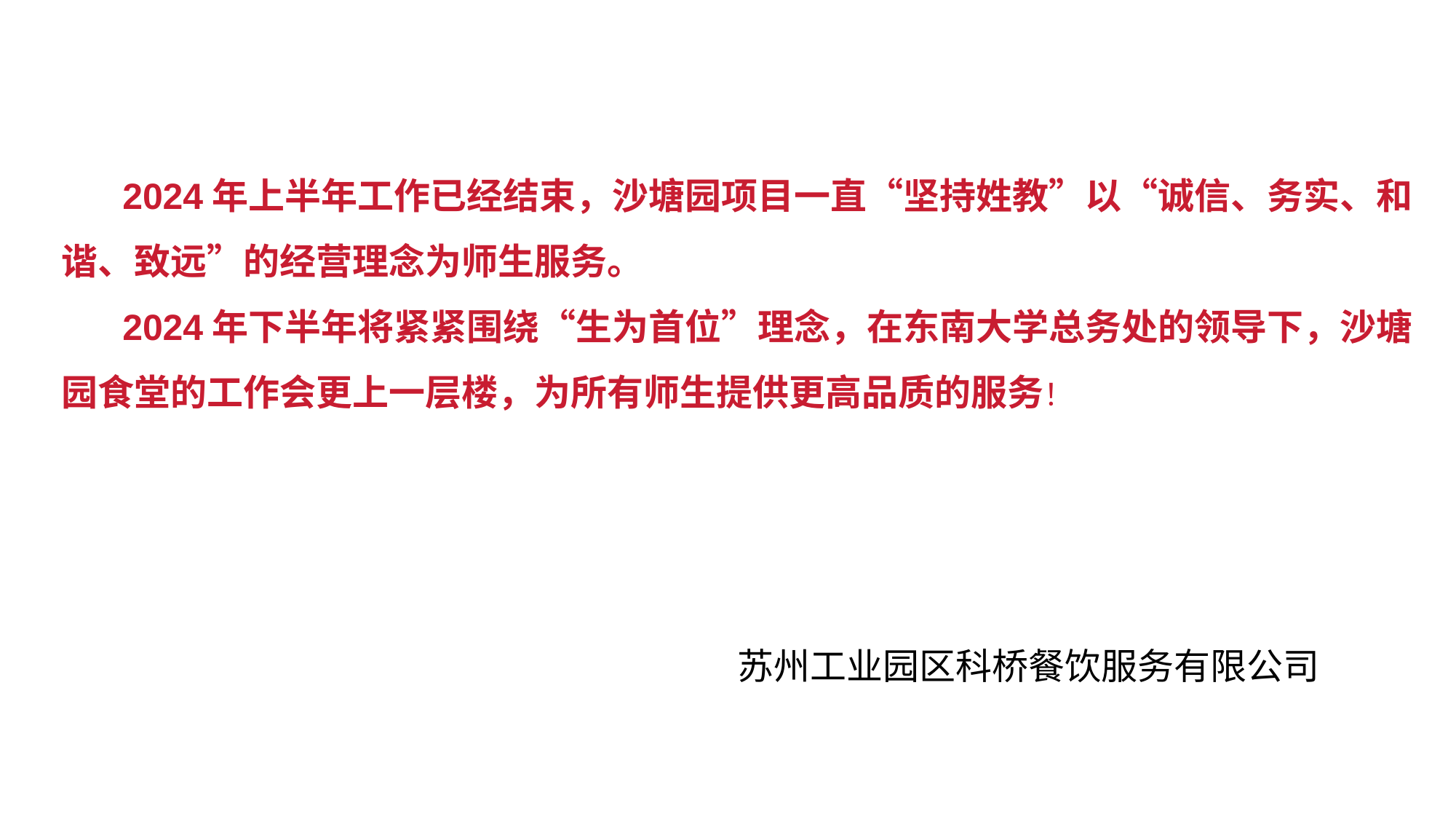

2024年上半年工作已经结束，沙塘园项目一直“坚持姓教”以“诚信、务实、和谐、致远”的经营理念为师生服务。
      2024年下半年将紧紧围绕“生为首位”理念，在东南大学总务处的领导下，沙塘园食堂的工作会更上一层楼，为所有师生提供更高品质的服务！
苏州工业园区科桥餐饮服务有限公司